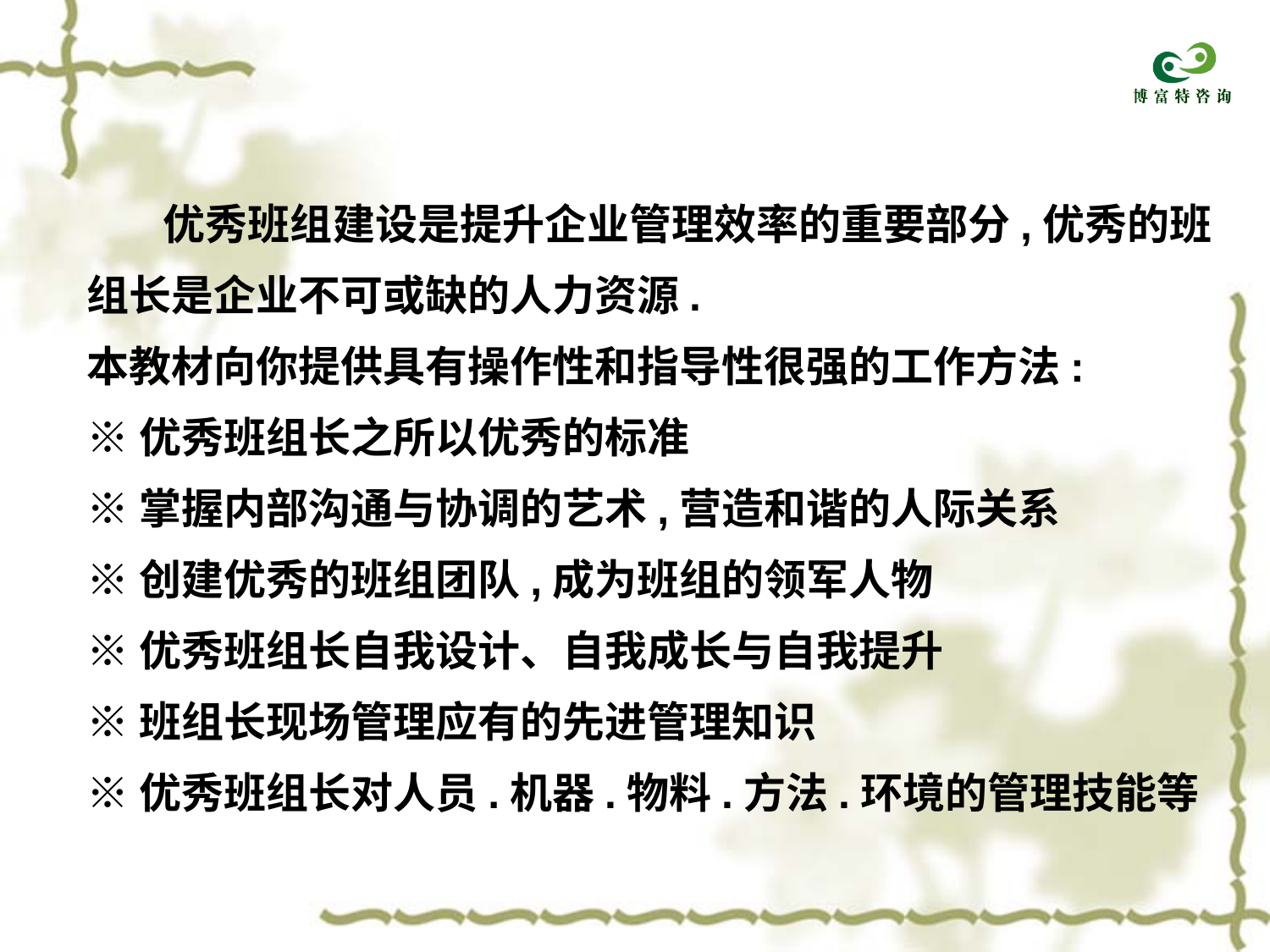

优秀班组建设是提升企业管理效率的重要部分,优秀的班
组长是企业不可或缺的人力资源.
本教材向你提供具有操作性和指导性很强的工作方法:
※优秀班组长之所以优秀的标准
※掌握内部沟通与协调的艺术,营造和谐的人际关系
※创建优秀的班组团队,成为班组的领军人物
※优秀班组长自我设计、自我成长与自我提升
※班组长现场管理应有的先进管理知识
※优秀班组长对人员.机器.物料.方法.环境的管理技能等